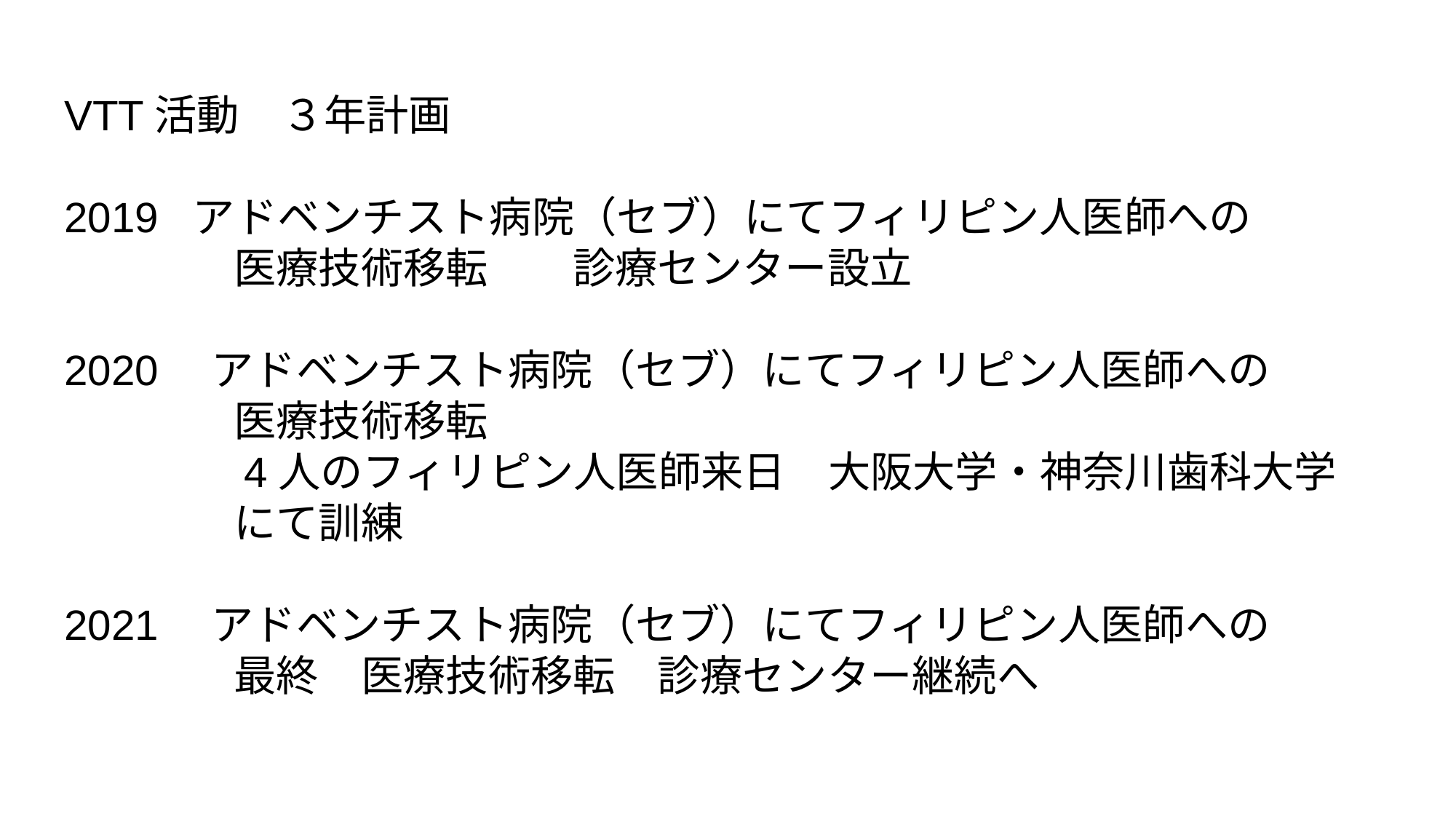

VTT活動　３年計画
2019  アドベンチスト病院（セブ）にてフィリピン人医師への
　　　　医療技術移転　　診療センター設立

2020　アドベンチスト病院（セブ）にてフィリピン人医師への
　　　　医療技術移転
　　　　4人のフィリピン人医師来日　大阪大学・神奈川歯科大学
　　　　にて訓練

2021　アドベンチスト病院（セブ）にてフィリピン人医師への
　　　　最終　医療技術移転　診療センター継続へ